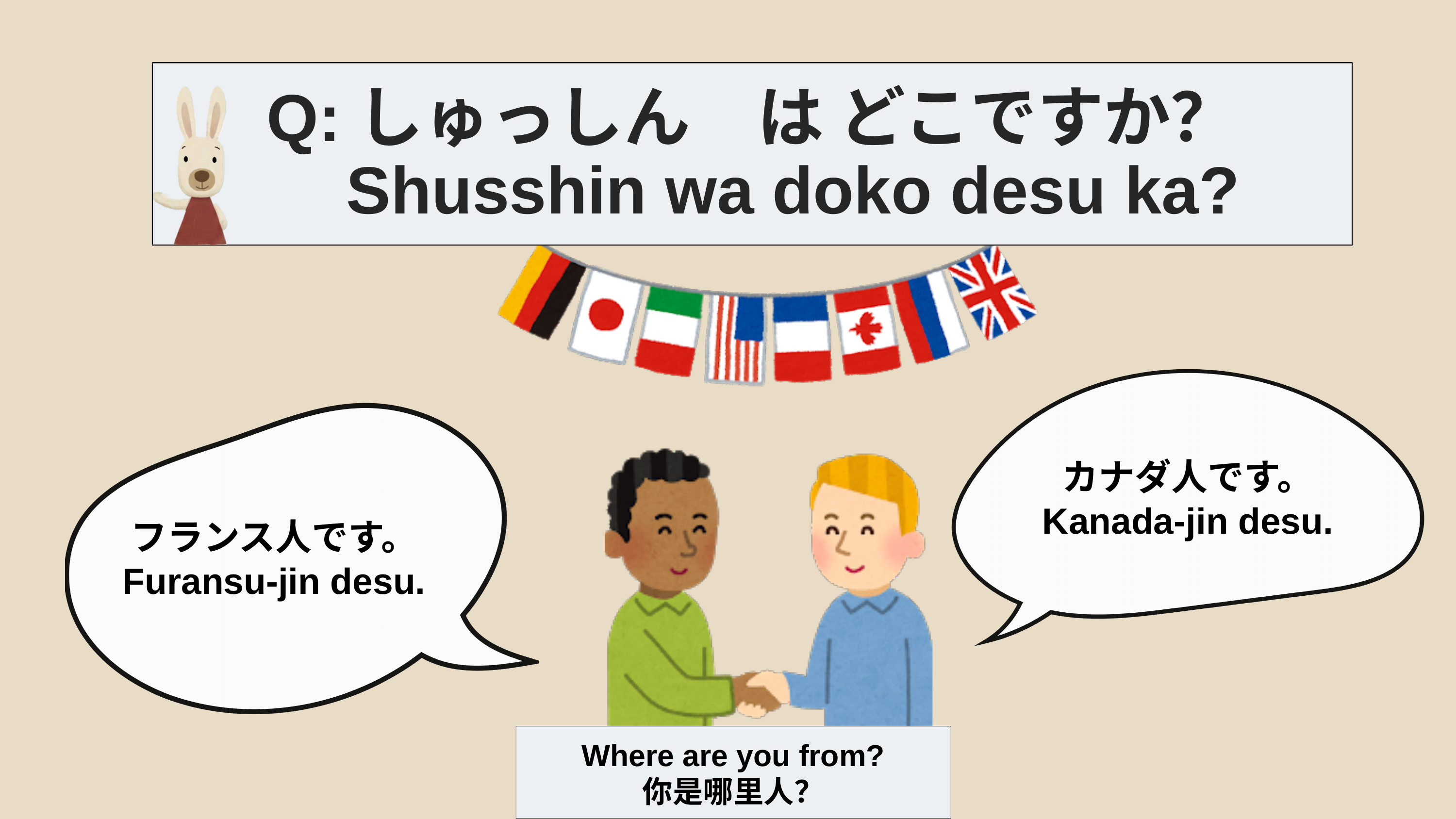

Q:しゅっしん　は どこですか？
　Shusshin wa doko desu ka?

カナダ人です。
Kanada-jin desu.

フランス人です。
Furansu-jin desu.

Where are you from?
你是哪里人？